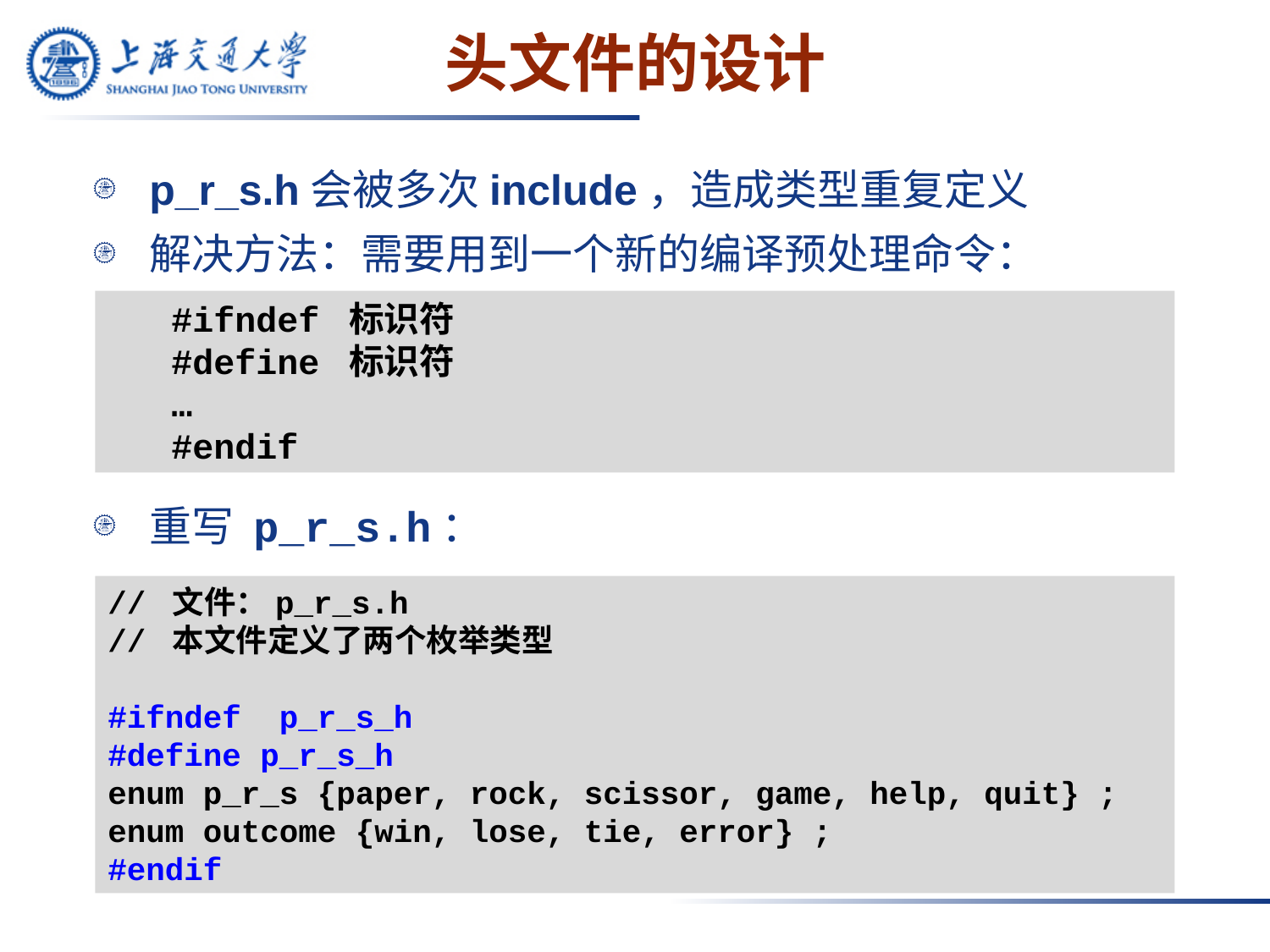

# 头文件的设计
p_r_s.h会被多次include，造成类型重复定义
解决方法：需要用到一个新的编译预处理命令：
#ifndef 标识符
#define 标识符
…
#endif
重写 p_r_s.h：
// 文件：p_r_s.h
// 本文件定义了两个枚举类型

#ifndef  p_r_s_h
#define p_r_s_h
enum p_r_s {paper, rock, scissor, game, help, quit} ;
enum outcome {win, lose, tie, error} ;
#endif